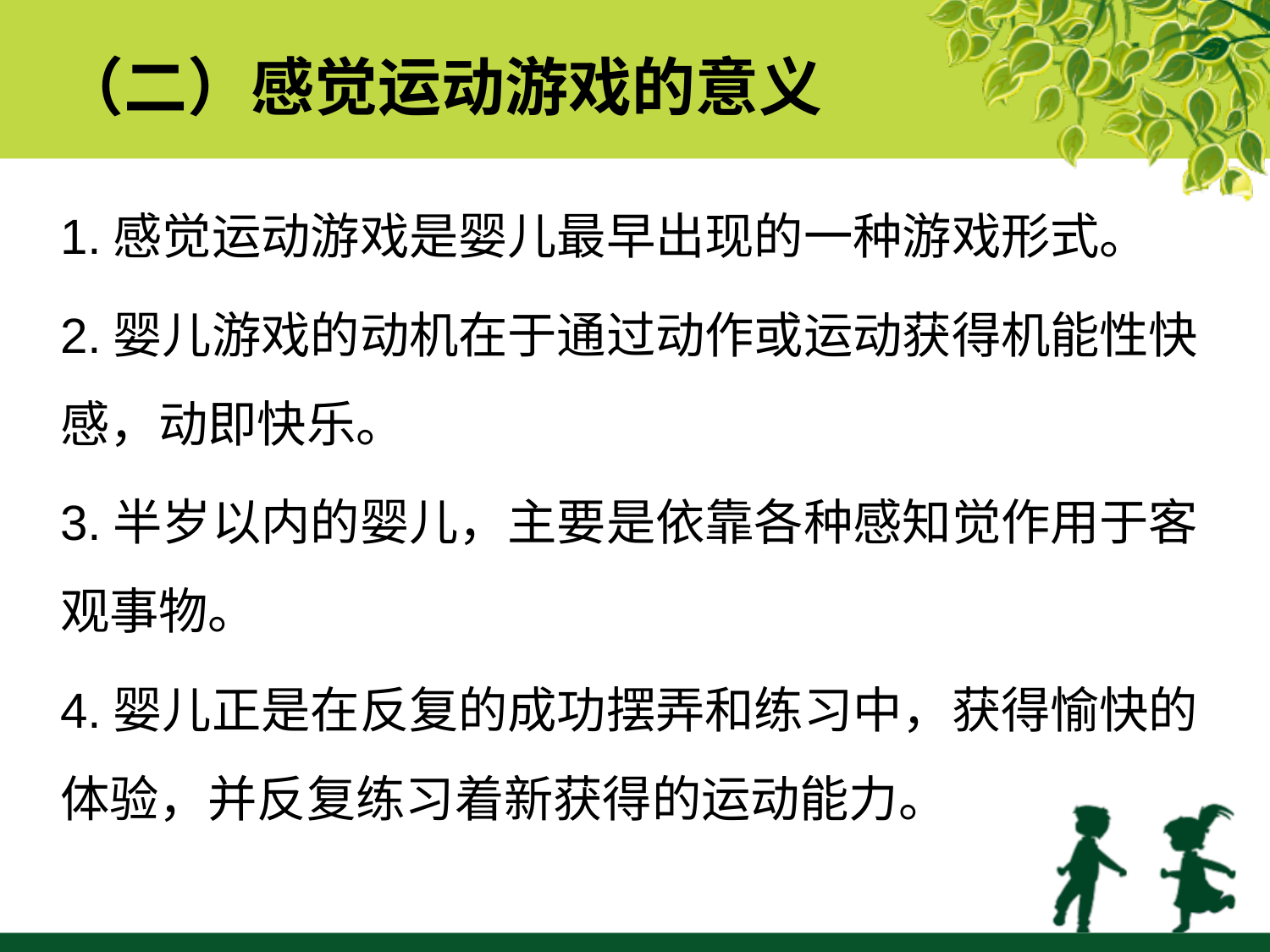

（二）感觉运动游戏的意义
1.感觉运动游戏是婴儿最早出现的一种游戏形式。
2.婴儿游戏的动机在于通过动作或运动获得机能性快感，动即快乐。
3.半岁以内的婴儿，主要是依靠各种感知觉作用于客观事物。
4.婴儿正是在反复的成功摆弄和练习中，获得愉快的体验，并反复练习着新获得的运动能力。